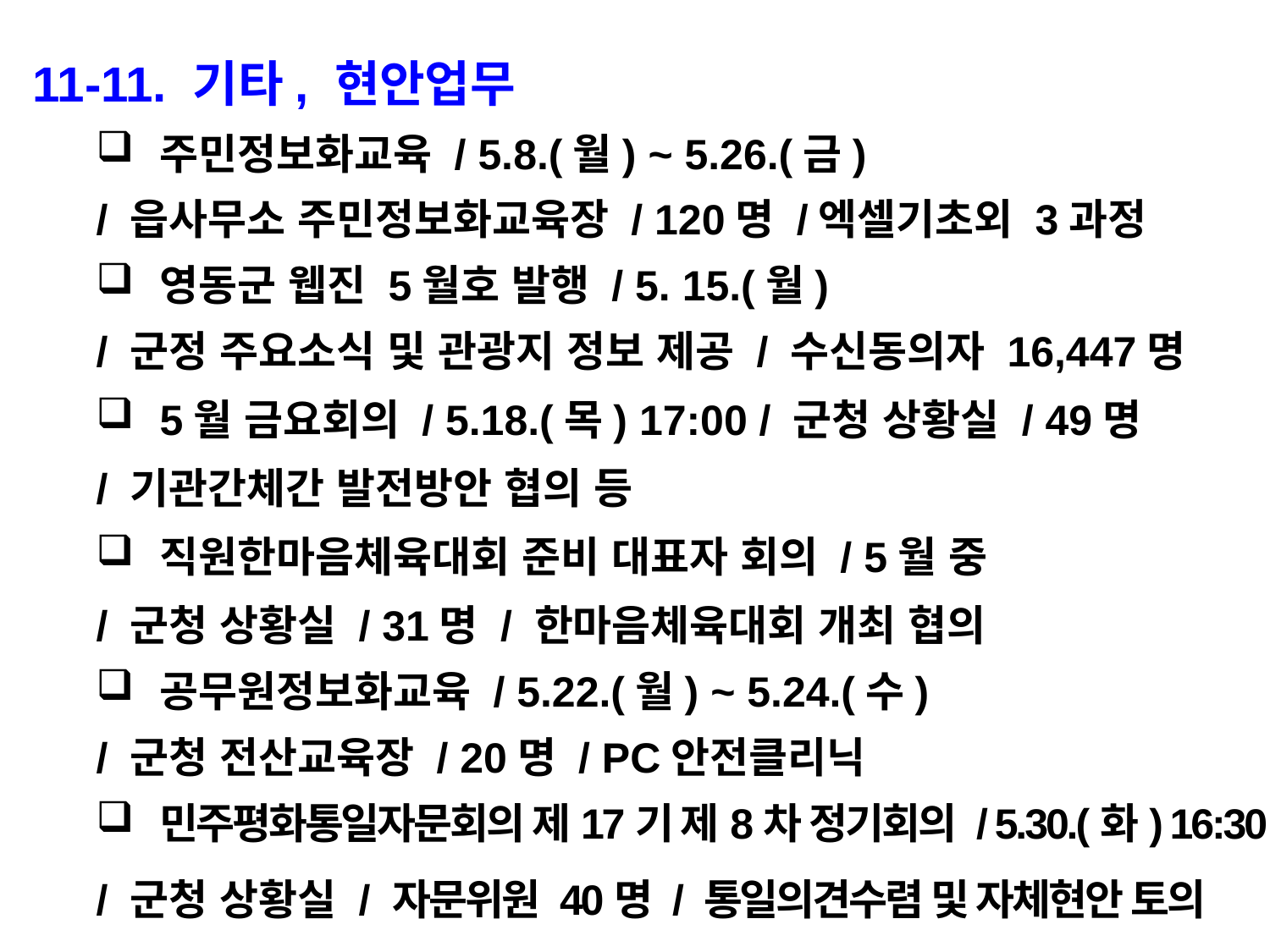

11-11. 기타, 현안업무
주민정보화교육 / 5.8.(월) ~ 5.26.(금)
/ 읍사무소 주민정보화교육장 / 120명 /엑셀기초외 3과정
영동군 웹진 5월호 발행 / 5. 15.(월)
/ 군정 주요소식 및 관광지 정보 제공 / 수신동의자 16,447명
5월 금요회의 / 5.18.(목) 17:00 / 군청 상황실 / 49명
/ 기관간체간 발전방안 협의 등
직원한마음체육대회 준비 대표자 회의 / 5월 중
/ 군청 상황실 / 31명 / 한마음체육대회 개최 협의
공무원정보화교육 / 5.22.(월) ~ 5.24.(수)
/ 군청 전산교육장 / 20명 / PC안전클리닉
민주평화통일자문회의 제17기 제8차 정기회의 / 5.30.(화) 16:30
/ 군청 상황실 / 자문위원 40명 / 통일의견수렴 및 자체현안 토의